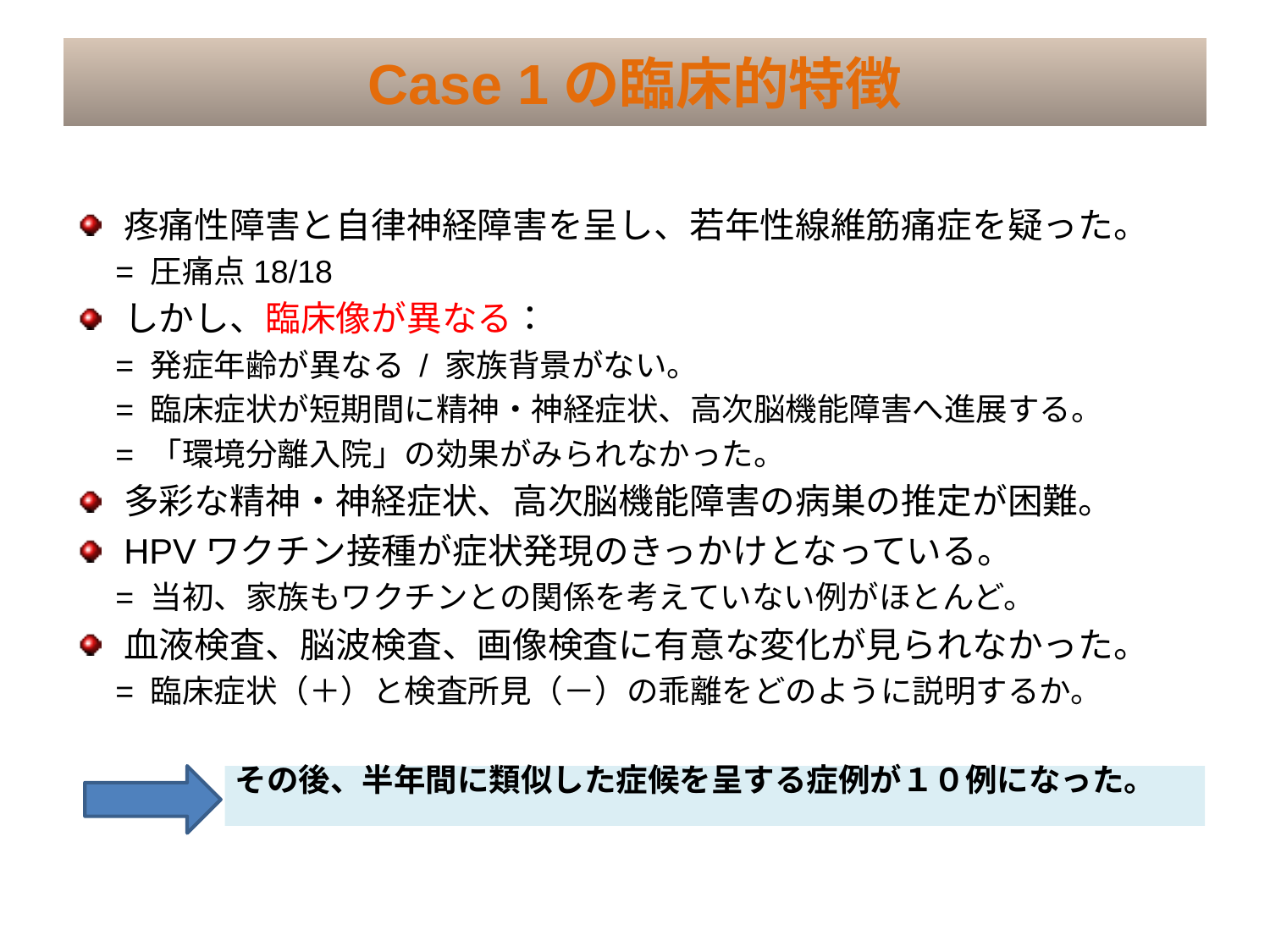

# Case 1の臨床的特徴
疼痛性障害と自律神経障害を呈し、若年性線維筋痛症を疑った。
　= 圧痛点18/18
しかし、臨床像が異なる：
　= 発症年齢が異なる / 家族背景がない。
　= 臨床症状が短期間に精神・神経症状、高次脳機能障害へ進展する。
　= 「環境分離入院」の効果がみられなかった。
多彩な精神・神経症状、高次脳機能障害の病巣の推定が困難。
HPVワクチン接種が症状発現のきっかけとなっている。
　= 当初、家族もワクチンとの関係を考えていない例がほとんど。
血液検査、脳波検査、画像検査に有意な変化が見られなかった。
　= 臨床症状（＋）と検査所見（－）の乖離をどのように説明するか。

　　　　　その後、半年間に類似した症候を呈する症例が１０例になった。